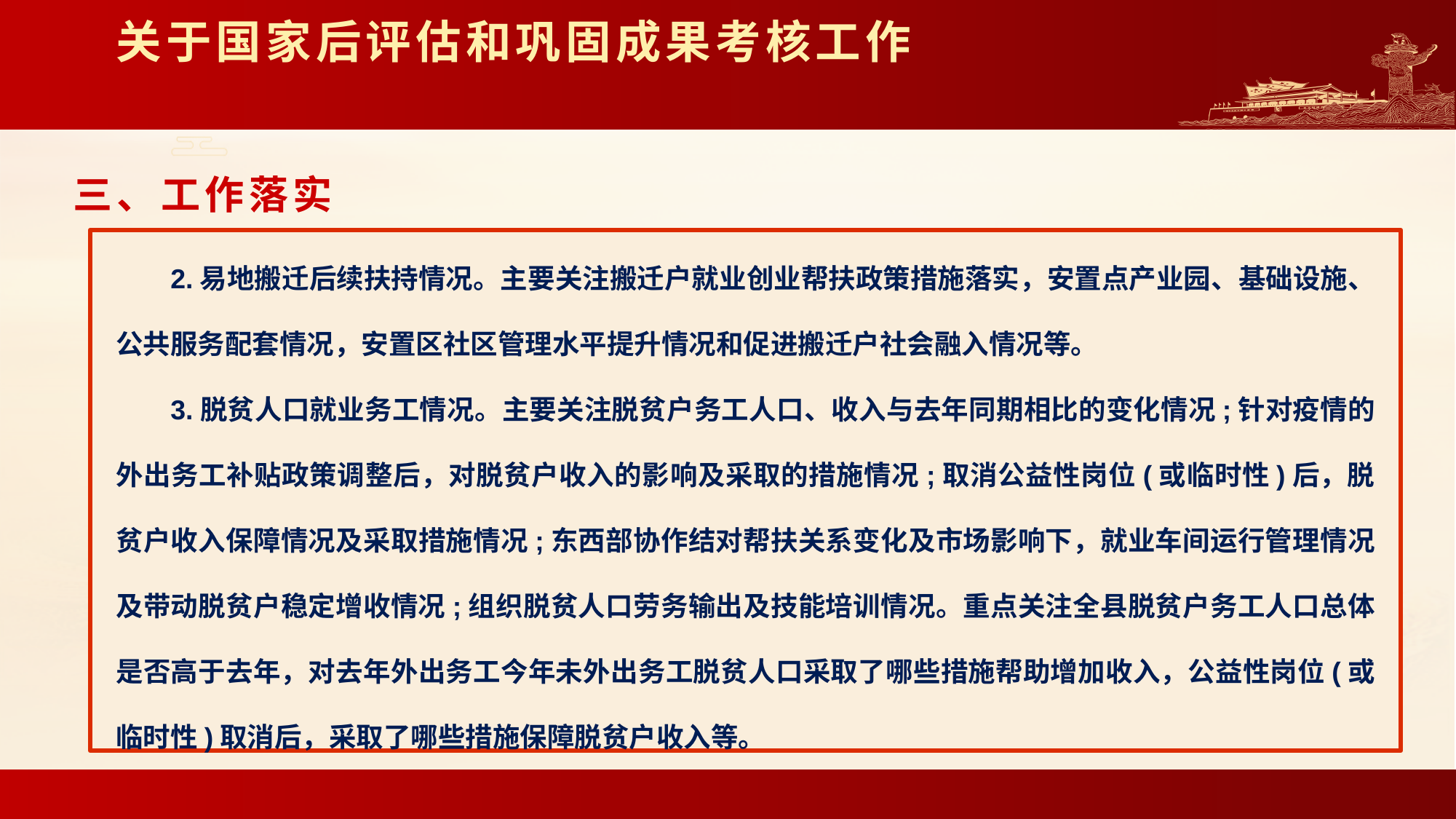

# 关于国家后评估和巩固成果考核工作
三、工作落实
2.易地搬迁后续扶持情况。主要关注搬迁户就业创业帮扶政策措施落实，安置点产业园、基础设施、公共服务配套情况，安置区社区管理水平提升情况和促进搬迁户社会融入情况等。
3.脱贫人口就业务工情况。主要关注脱贫户务工人口、收入与去年同期相比的变化情况;针对疫情的外出务工补贴政策调整后，对脱贫户收入的影响及采取的措施情况;取消公益性岗位(或临时性)后，脱贫户收入保障情况及采取措施情况;东西部协作结对帮扶关系变化及市场影响下，就业车间运行管理情况及带动脱贫户稳定增收情况;组织脱贫人口劳务输出及技能培训情况。重点关注全县脱贫户务工人口总体是否高于去年，对去年外出务工今年未外出务工脱贫人口采取了哪些措施帮助增加收入，公益性岗位(或临时性)取消后，采取了哪些措施保障脱贫户收入等。